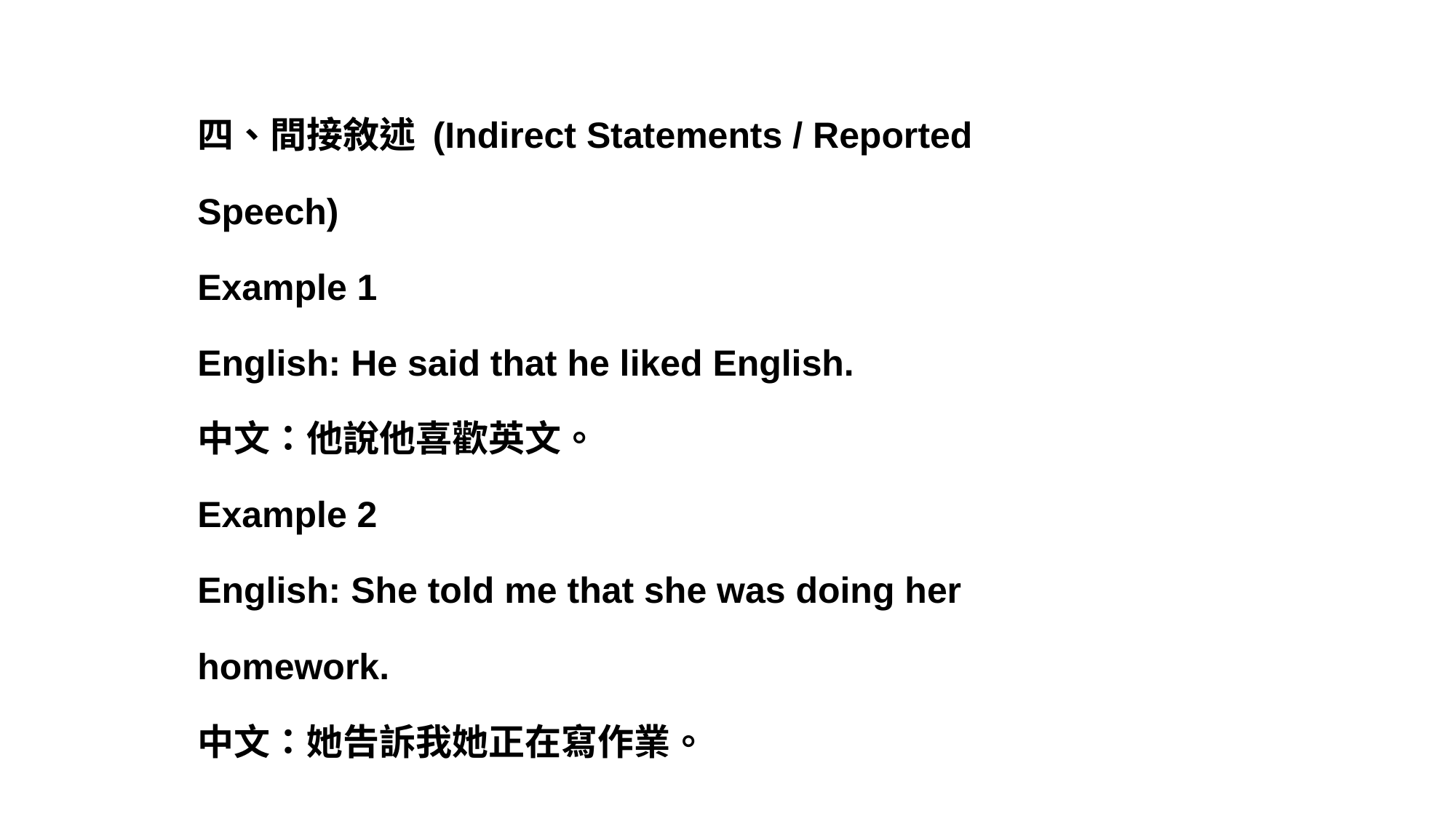

四、間接敘述 (Indirect Statements / Reported Speech)
Example 1
English: He said that he liked English.
中文：他說他喜歡英文。
Example 2
English: She told me that she was doing her homework.
中文：她告訴我她正在寫作業。